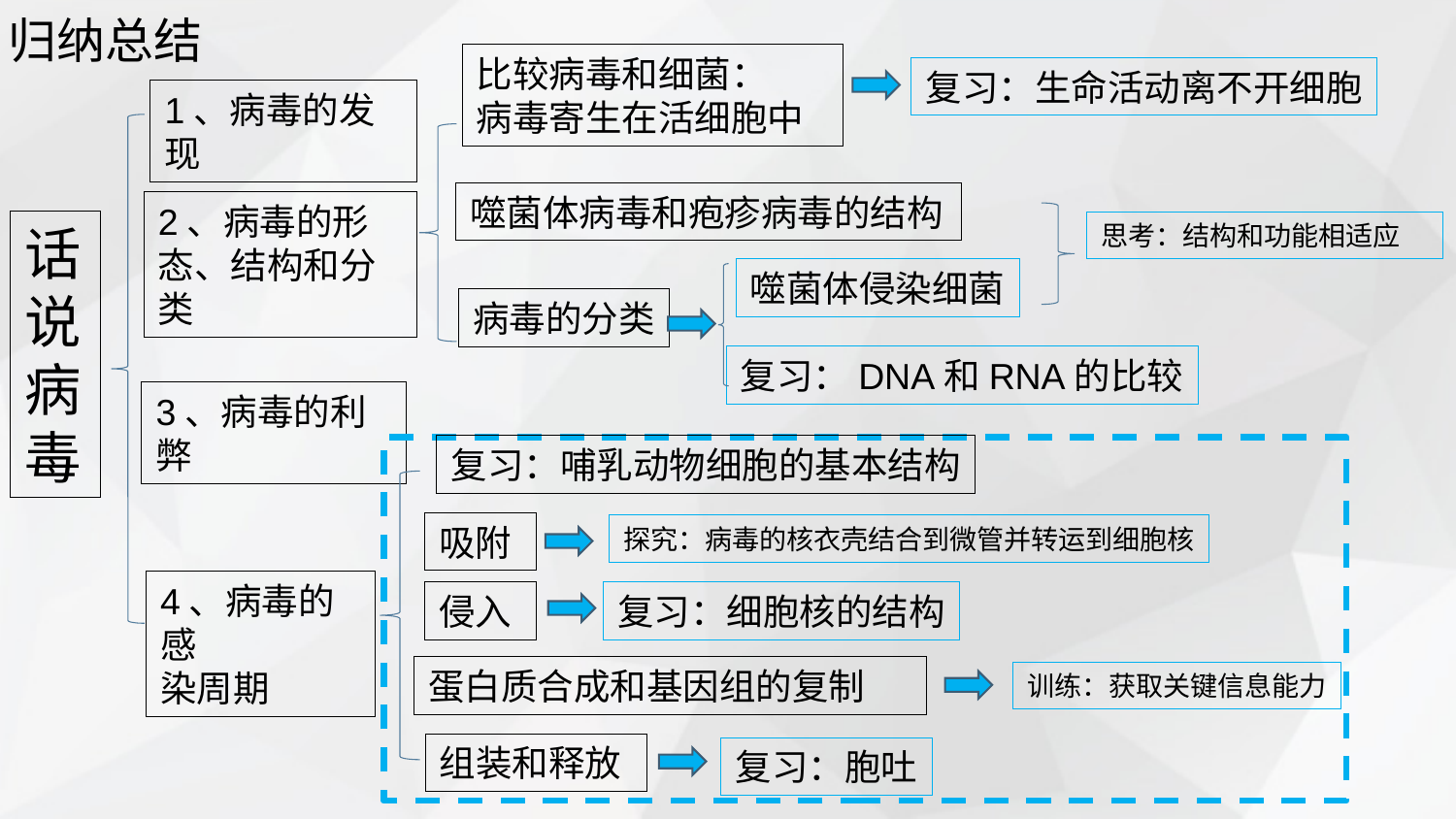

归纳总结
比较病毒和细菌：
病毒寄生在活细胞中
复习：生命活动离不开细胞

1、病毒的发现

噬菌体病毒和疱疹病毒的结构
2、病毒的形态、结构和分类

话
说
病
毒
思考：结构和功能相适应
噬菌体侵染细菌

病毒的分类

复习：DNA和RNA的比较
3、病毒的利弊
复习：哺乳动物细胞的基本结构

吸附
探究：病毒的核衣壳结合到微管并转运到细胞核

4、病毒的感
染周期
侵入
复习：细胞核的结构

蛋白质合成和基因组的复制
训练：获取关键信息能力

组装和释放
复习：胞吐